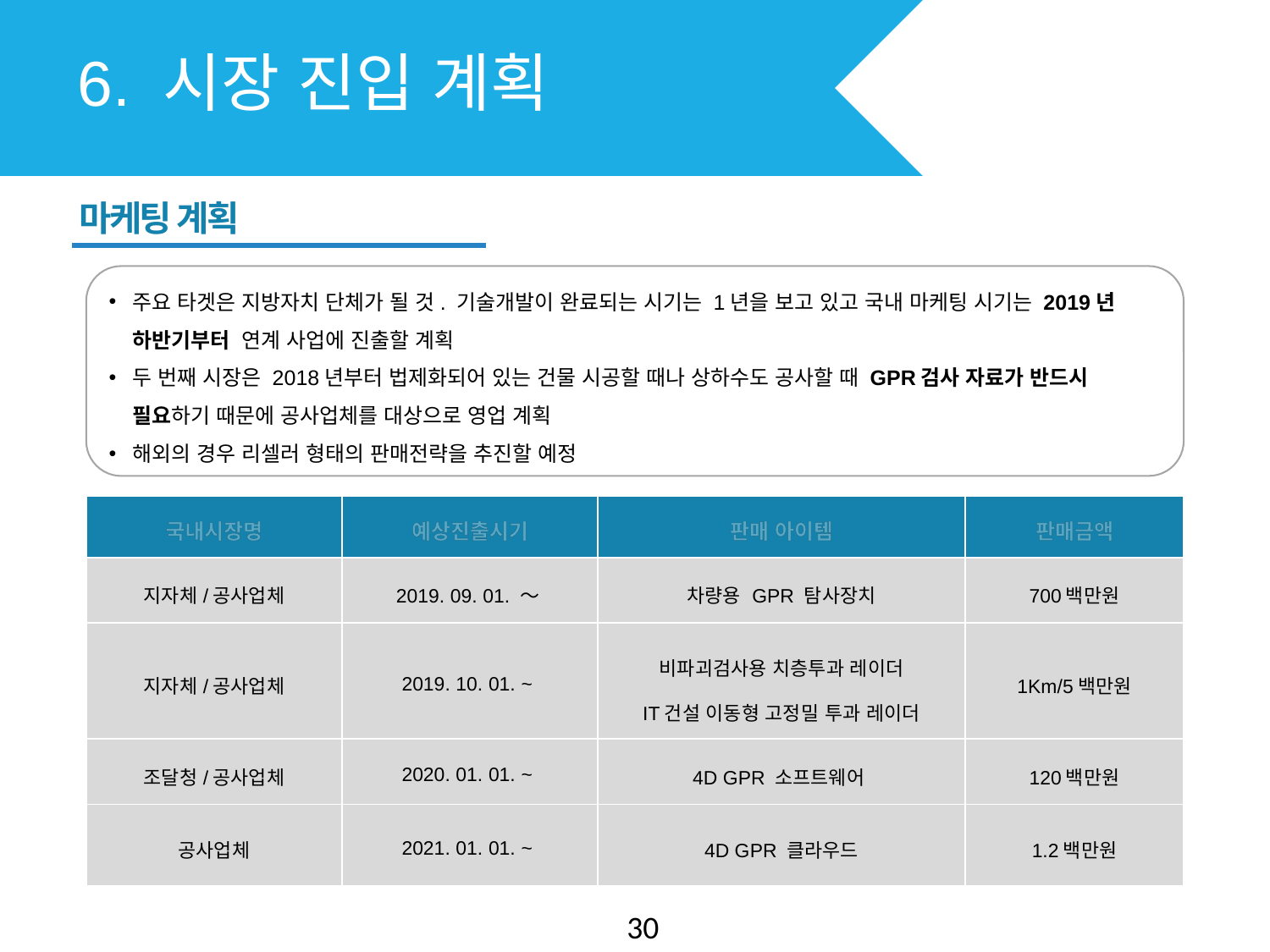

6. 시장 진입 계획

마케팅 계획
주요 타겟은 지방자치 단체가 될 것. 기술개발이 완료되는 시기는 1년을 보고 있고 국내 마케팅 시기는 2019년 하반기부터  연계 사업에 진출할 계획
두 번째 시장은 2018년부터 법제화되어 있는 건물 시공할 때나 상하수도 공사할 때 GPR검사 자료가 반드시 필요하기 때문에 공사업체를 대상으로 영업 계획
해외의 경우 리셀러 형태의 판매전략을 추진할 예정
| 국내시장명 | 예상진출시기 | 판매 아이템 | 판매금액 |
| --- | --- | --- | --- |
| 지자체/공사업체 | 2019. 09. 01. ～ | 차량용 GPR 탐사장치 | 700백만원 |
| 지자체/공사업체 | 2019. 10. 01. ~ | 비파괴검사용 치층투과 레이더 IT건설 이동형 고정밀 투과 레이더 | 1Km/5백만원 |
| 조달청/공사업체 | 2020. 01. 01. ~ | 4D GPR 소프트웨어 | 120백만원 |
| 공사업체 | 2021. 01. 01. ~ | 4D GPR 클라우드 | 1.2백만원 |
30